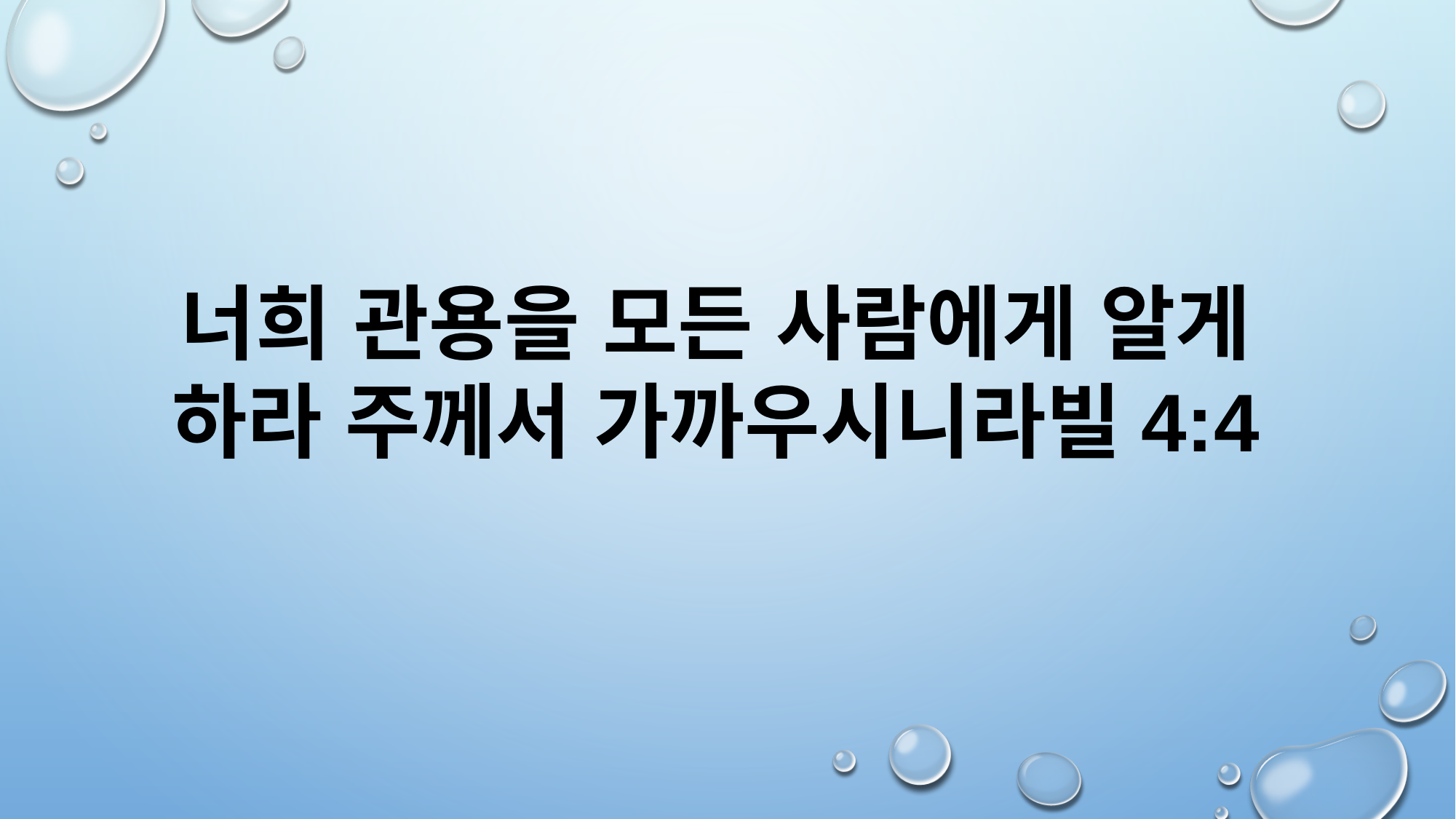

너희 관용을 모든 사람에게 알게 하라 주께서 가까우시니라빌4:4